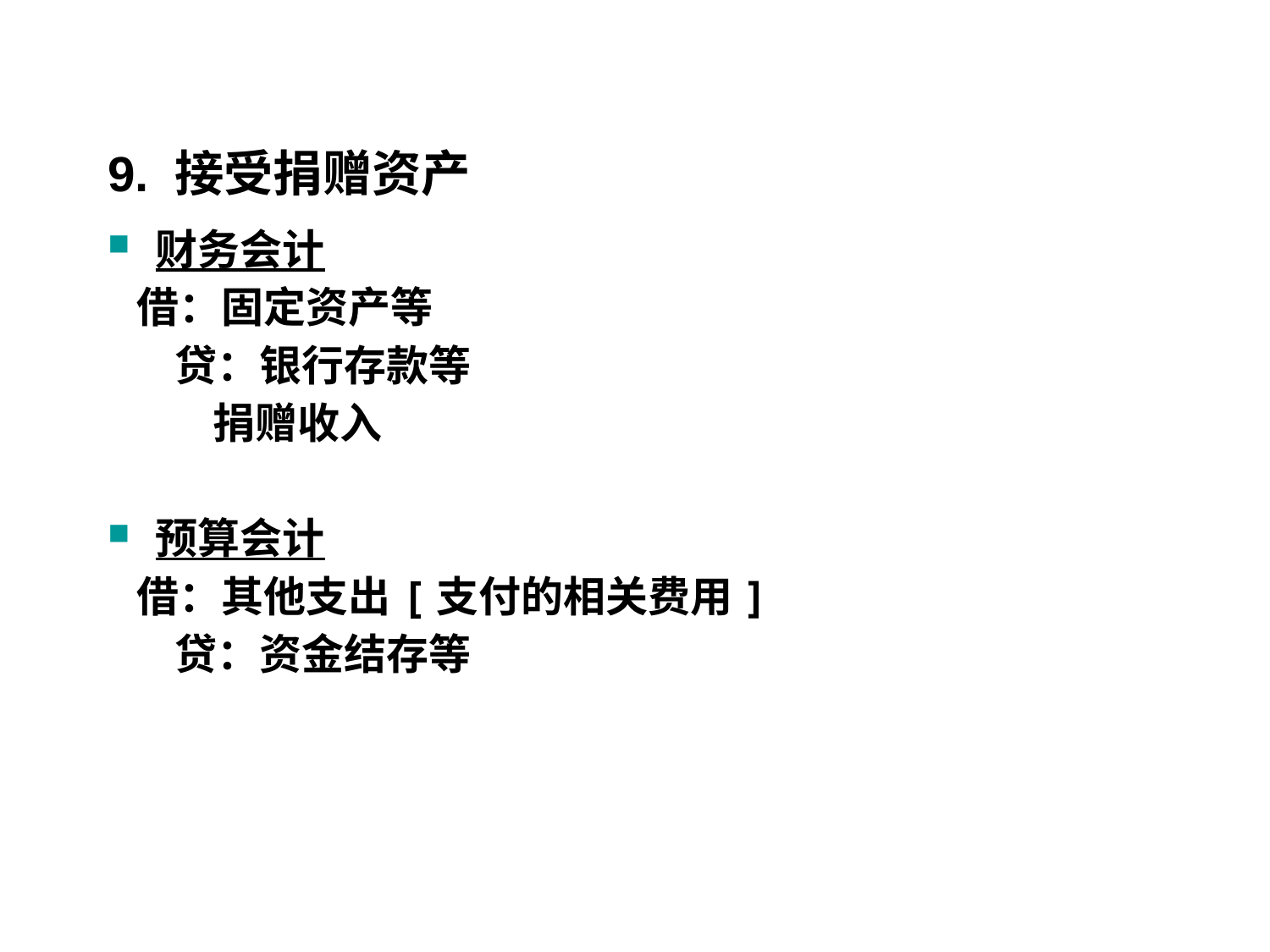

#
9. 接受捐赠资产
财务会计
  借：固定资产等
      贷：银行存款等
          捐赠收入

预算会计
  借：其他支出[支付的相关费用]
      贷：资金结存等

103